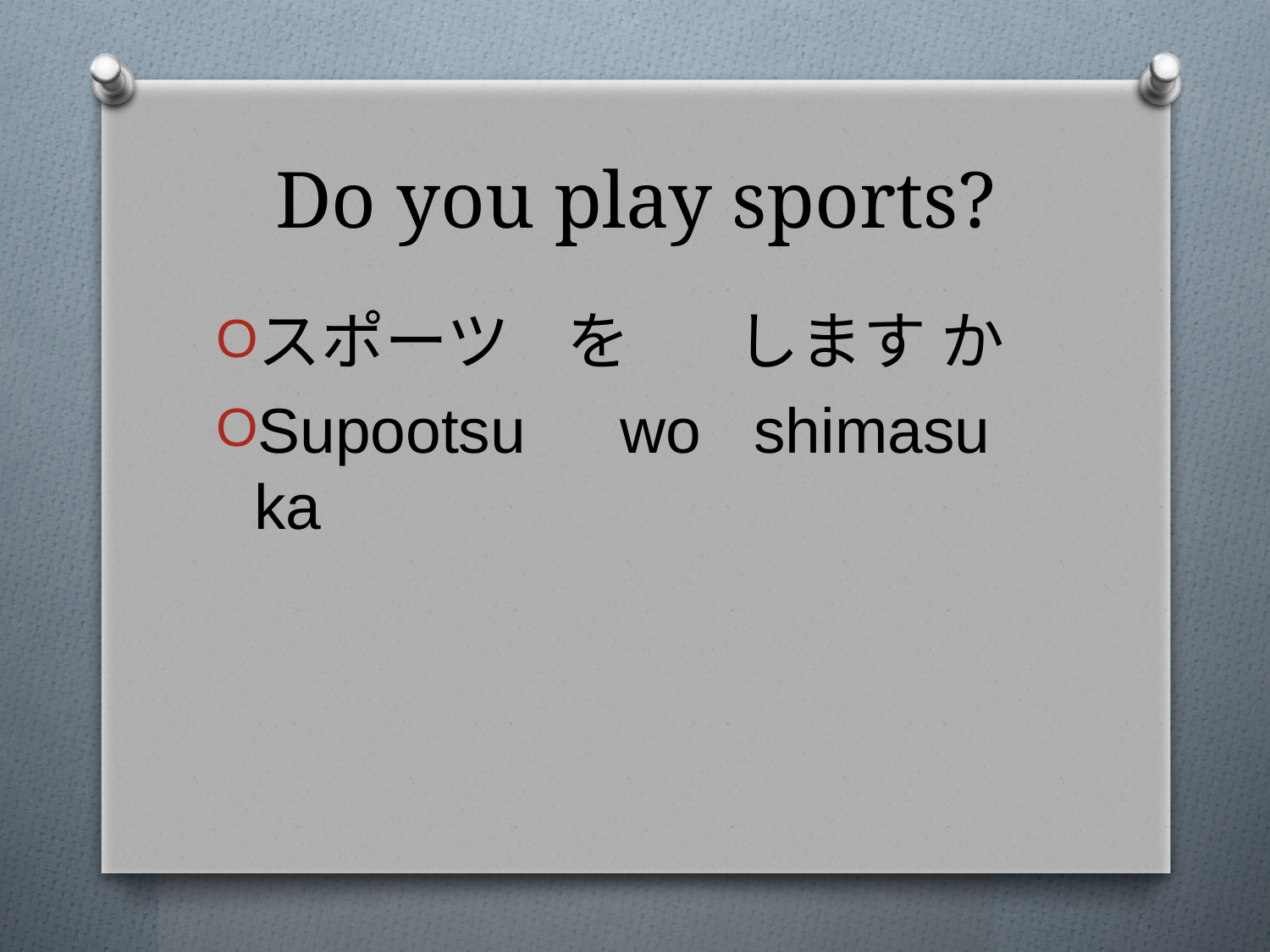

# Do you play sports?
スポーツ    を　   します か
Supootsu　wo   shimasu ka